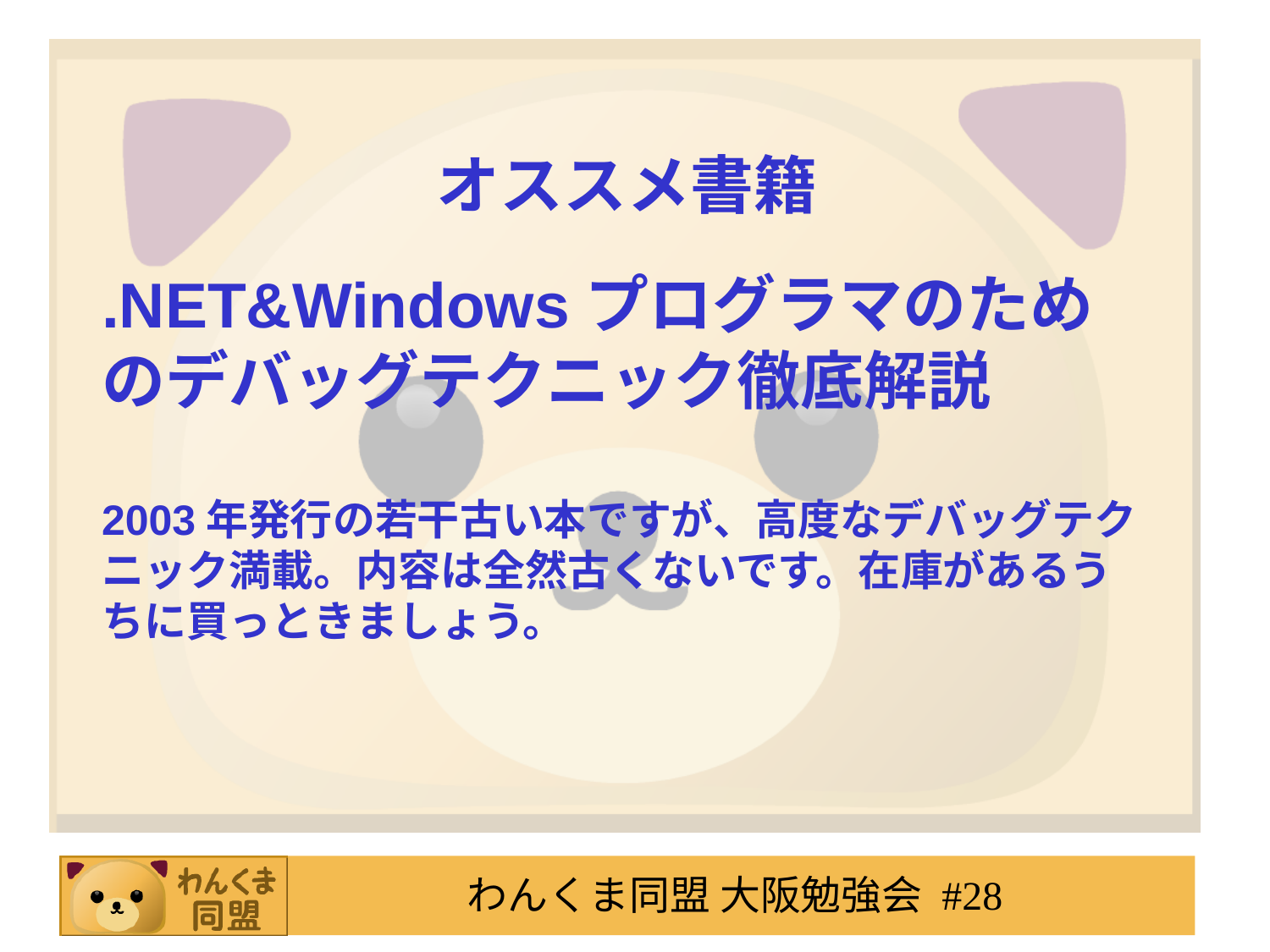

オススメ書籍
.NET&Windowsプログラマのためのデバッグテクニック徹底解説

2003年発行の若干古い本ですが、高度なデバッグテクニック満載。内容は全然古くないです。在庫があるうちに買っときましょう。